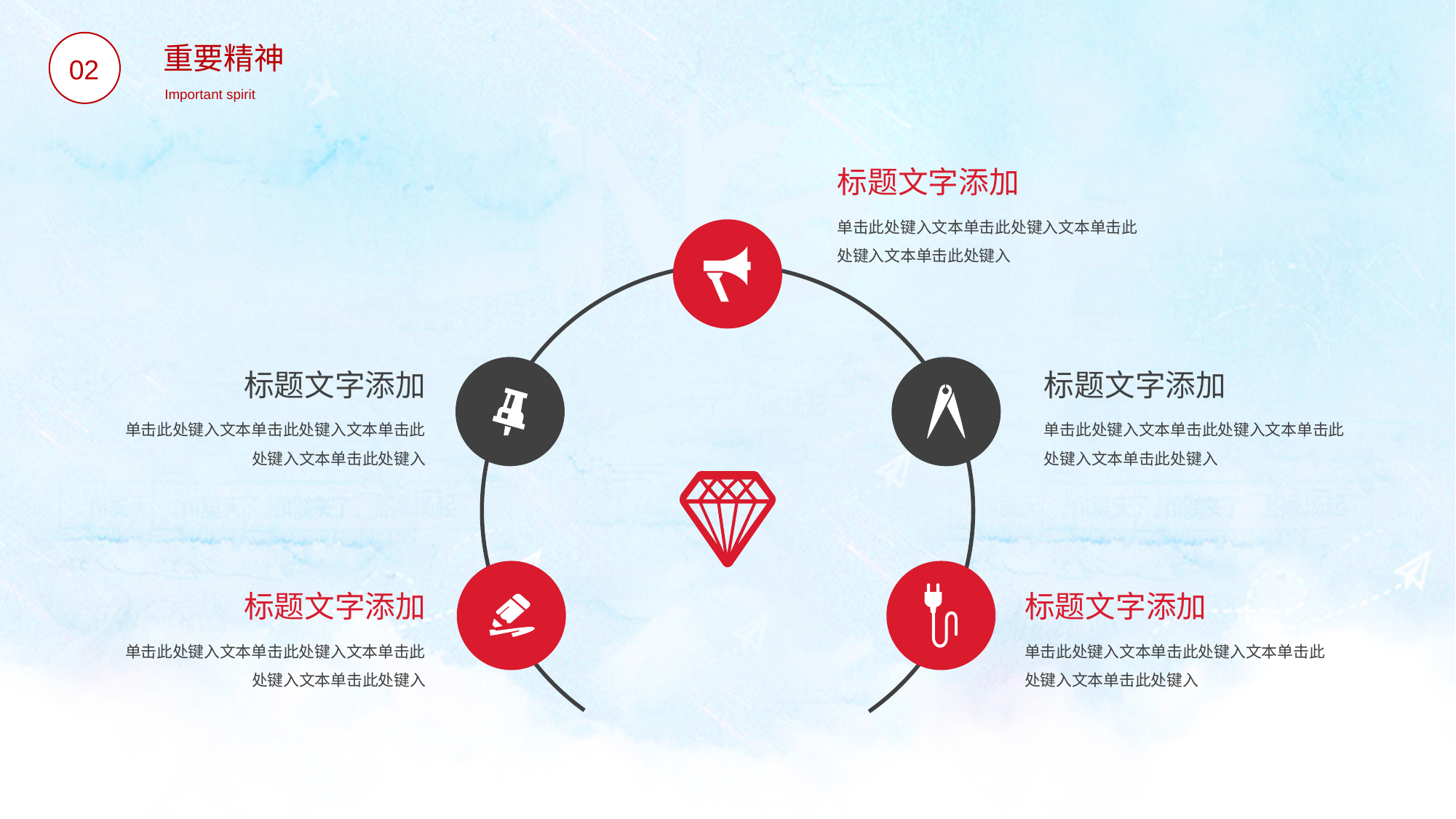

BY YUSHEN

重要精神
02
Important spirit
标题文字添加
单击此处键入文本单击此处键入文本单击此处键入文本单击此处键入

标题文字添加
单击此处键入文本单击此处键入文本单击此处键入文本单击此处键入

标题文字添加
单击此处键入文本单击此处键入文本单击此处键入文本单击此处键入

标题文字添加
单击此处键入文本单击此处键入文本单击此处键入文本单击此处键入

标题文字添加
单击此处键入文本单击此处键入文本单击此处键入文本单击此处键入